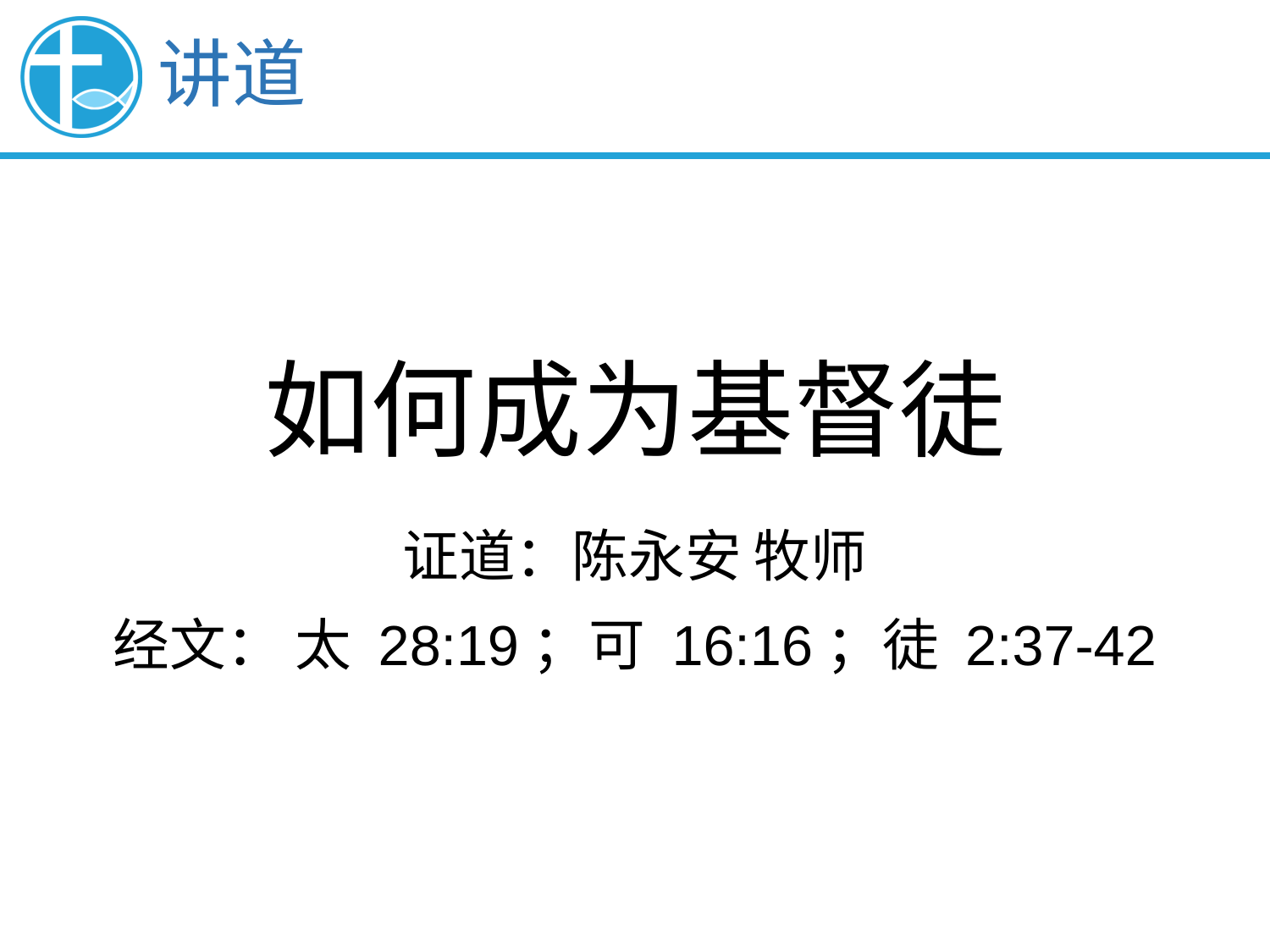

讲道
如何成为基督徒
证道：陈永安 牧师
经文： 太 28:19；可 16:16；徒 2:37-42